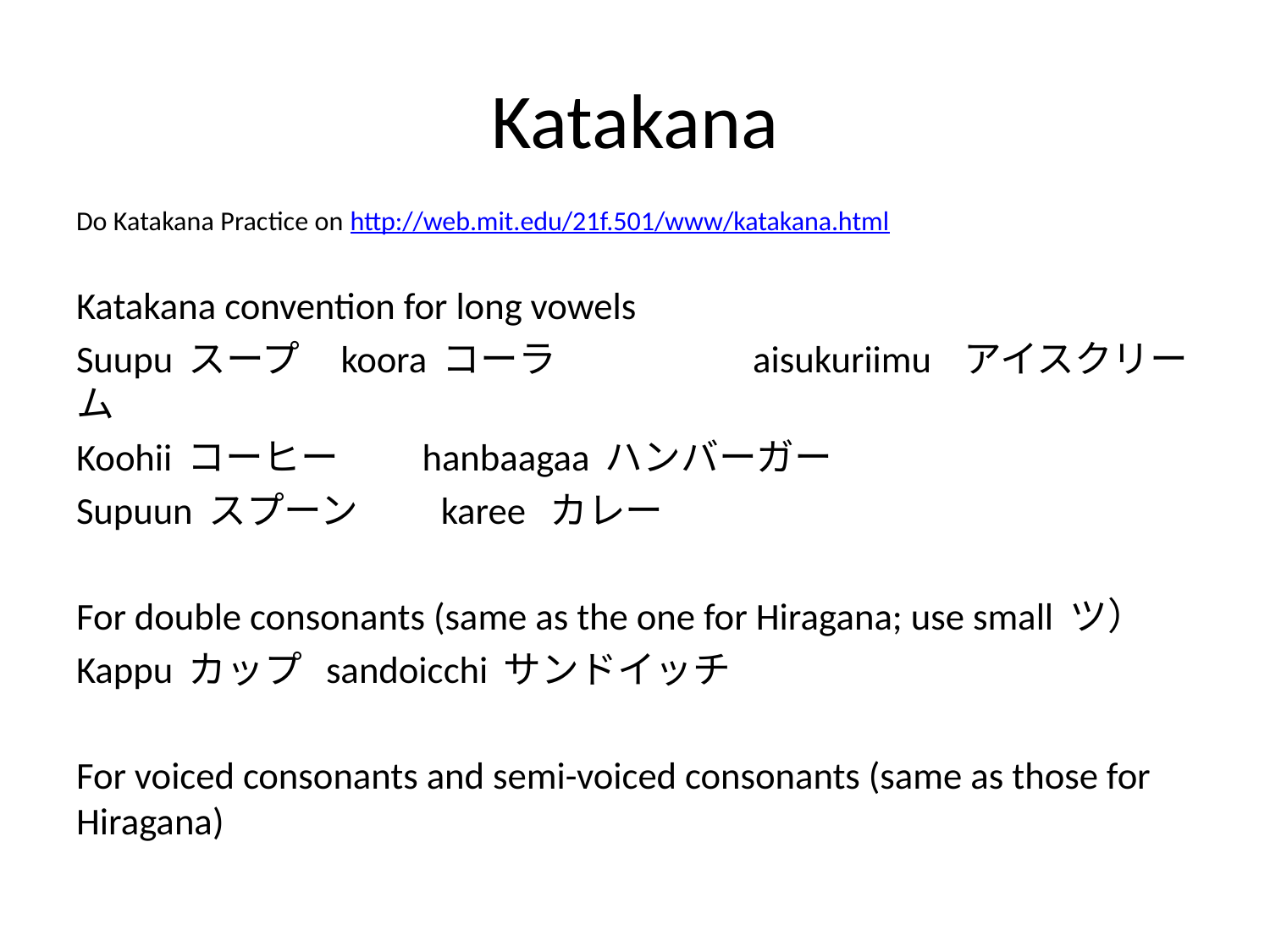

# Katakana
Do Katakana Practice on http://web.mit.edu/21f.501/www/katakana.html

Katakana convention for long vowels
Suupu スープ    koora コーラ　　　　　aisukuriimu   アイスクリーム
Koohii コーヒー　　hanbaagaa ハンバーガー
Supuun スプーン　　karee  カレー

For double consonants (same as the one for Hiragana; use small ツ）
Kappu カップ  sandoicchi サンドイッチ

For voiced consonants and semi-voiced consonants (same as those for Hiragana)